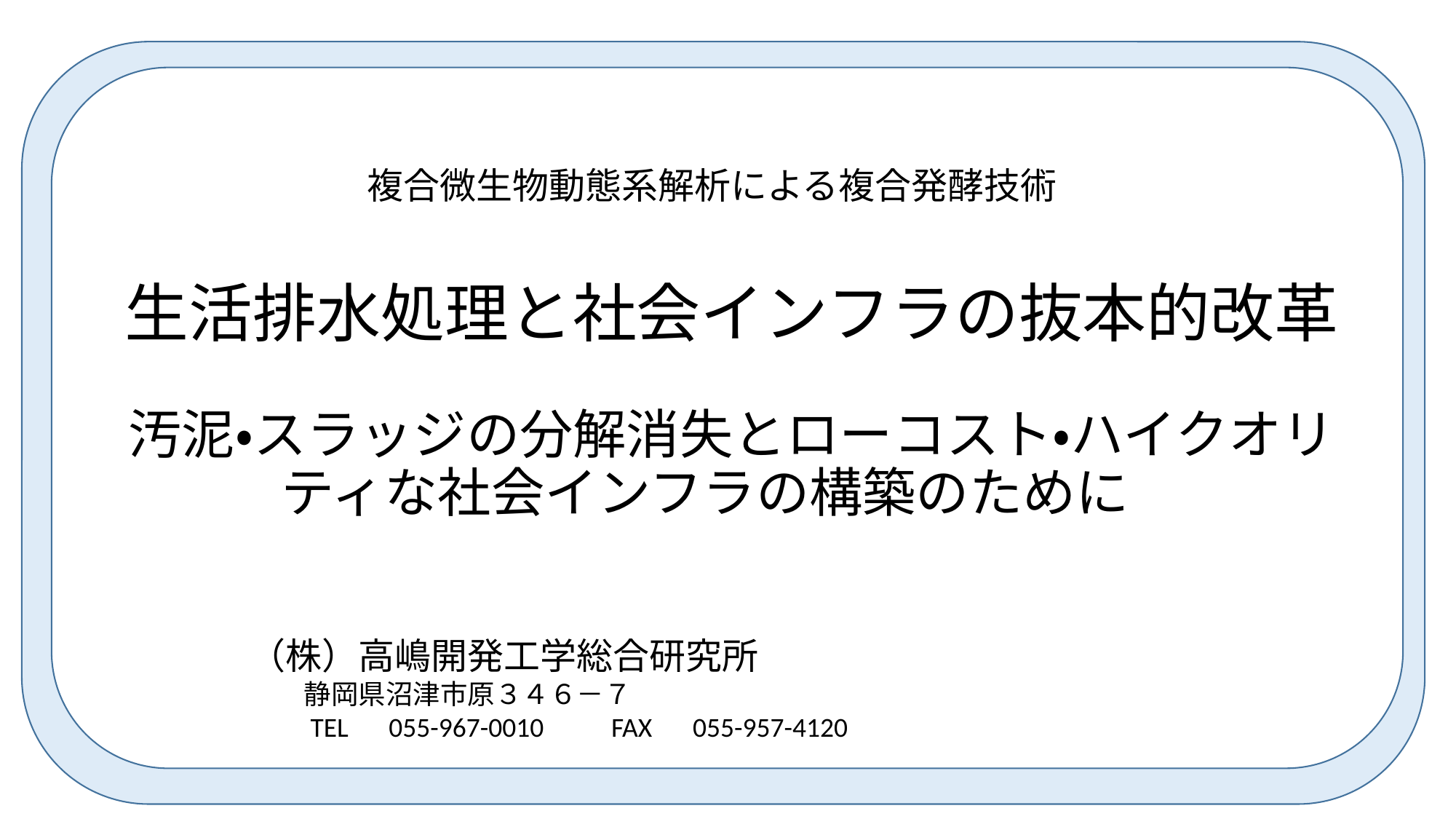

複合微生物動態系解析による複合発酵技術
# 生活排水処理と社会インフラの抜本的改革 汚泥・スラッジの分解消失とローコスト・ハイクオリティな社会インフラの構築のために
（株）高嶋開発工学総合研究所
　　静岡県沼津市原３４６－７
　　TEL　055-967-0010　　FAX　055-957-4120